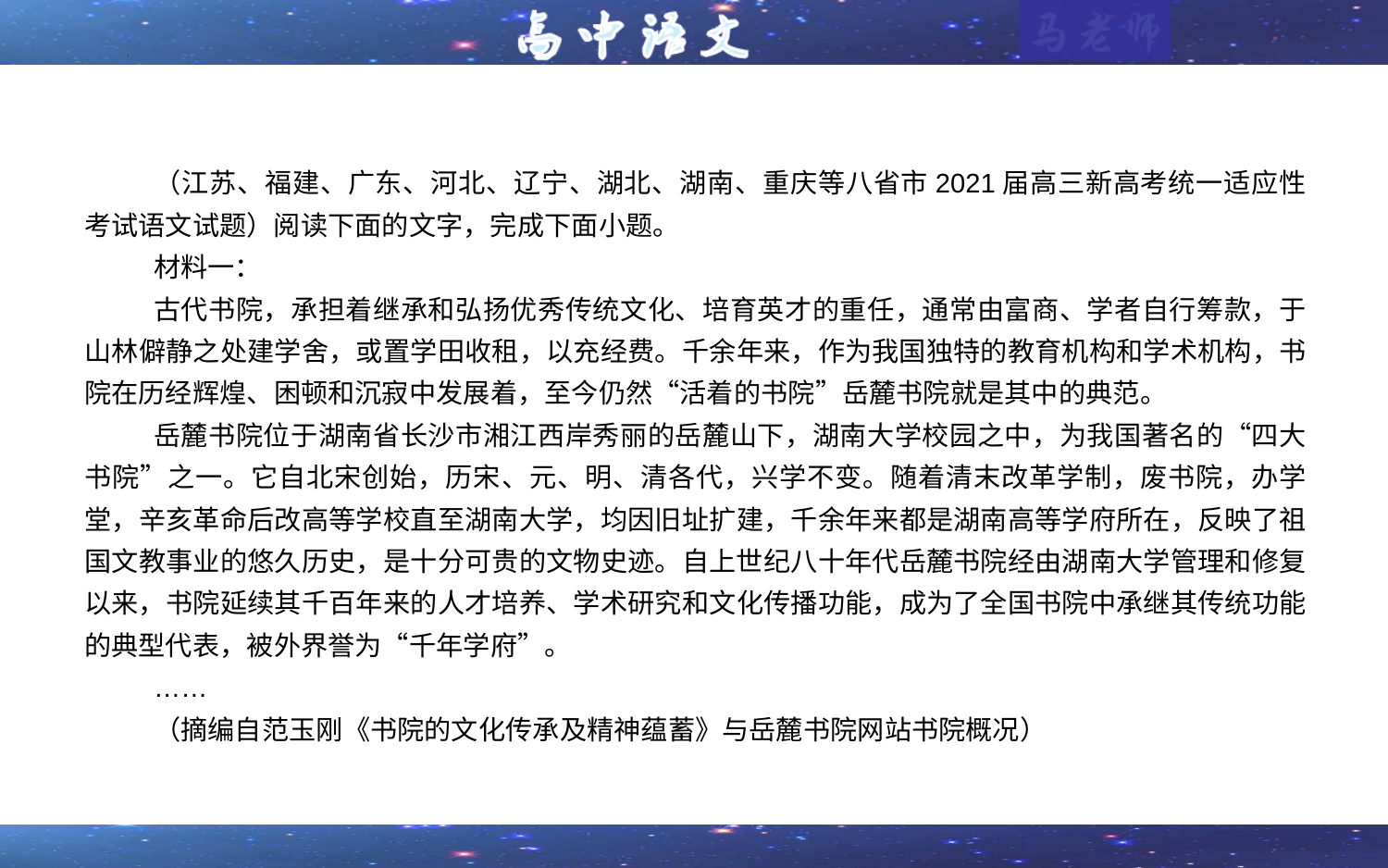

（江苏、福建、广东、河北、辽宁、湖北、湖南、重庆等八省市2021届高三新高考统一适应性考试语文试题）阅读下面的文字，完成下面小题。
材料一：
古代书院，承担着继承和弘扬优秀传统文化、培育英才的重任，通常由富商、学者自行筹款，于山林僻静之处建学舍，或置学田收租，以充经费。千余年来，作为我国独特的教育机构和学术机构，书院在历经辉煌、困顿和沉寂中发展着，至今仍然“活着的书院”岳麓书院就是其中的典范。
岳麓书院位于湖南省长沙市湘江西岸秀丽的岳麓山下，湖南大学校园之中，为我国著名的“四大书院”之一。它自北宋创始，历宋、元、明、清各代，兴学不变。随着清末改革学制，废书院，办学堂，辛亥革命后改高等学校直至湖南大学，均因旧址扩建，千余年来都是湖南高等学府所在，反映了祖国文教事业的悠久历史，是十分可贵的文物史迹。自上世纪八十年代岳麓书院经由湖南大学管理和修复以来，书院延续其千百年来的人才培养、学术研究和文化传播功能，成为了全国书院中承继其传统功能的典型代表，被外界誉为“千年学府”。
……
（摘编自范玉刚《书院的文化传承及精神蕴蓄》与岳麓书院网站书院概况）